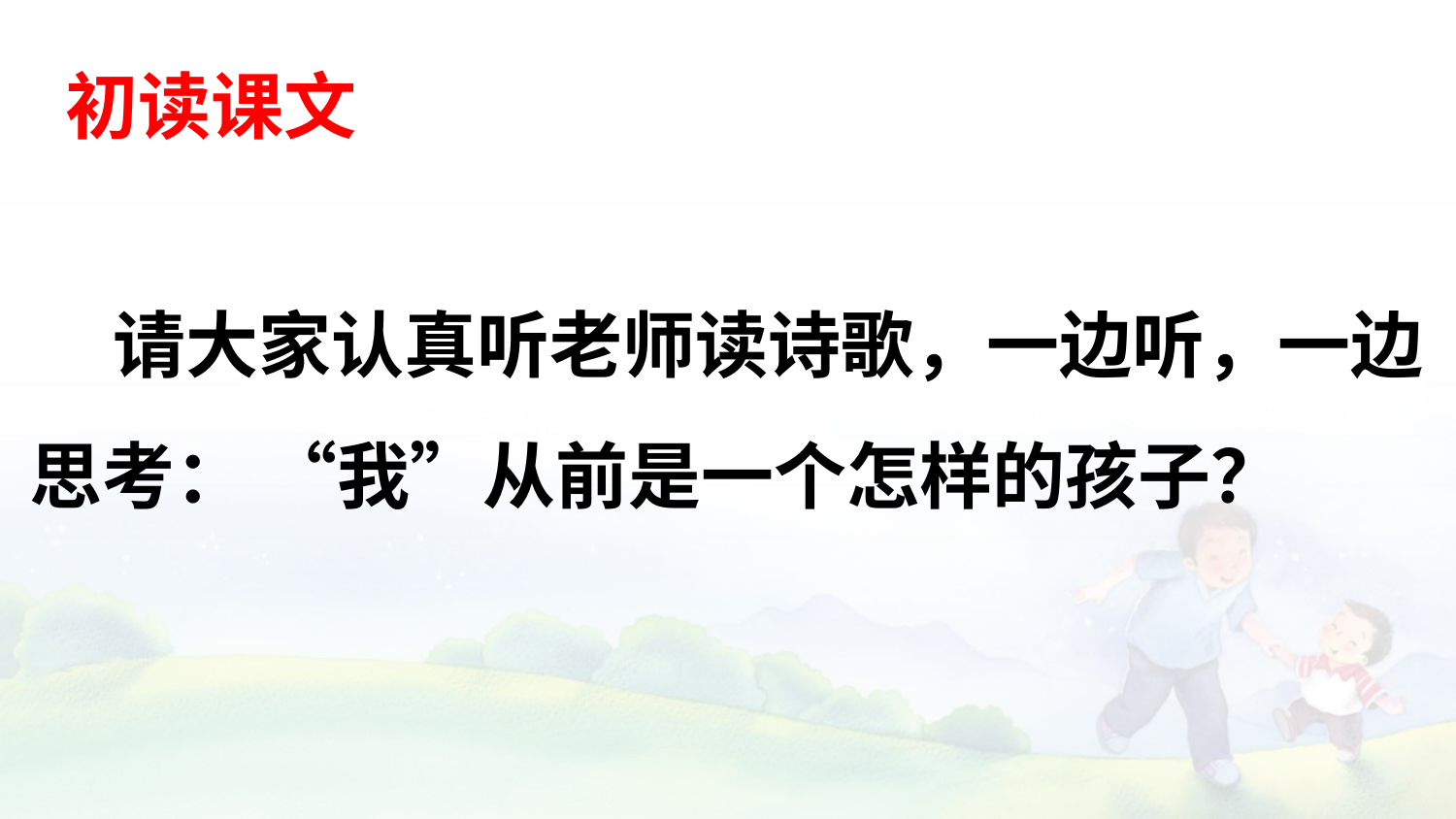

初读课文
    请大家认真听老师读诗歌，一边听，一边思考： “我”从前是一个怎样的孩子？